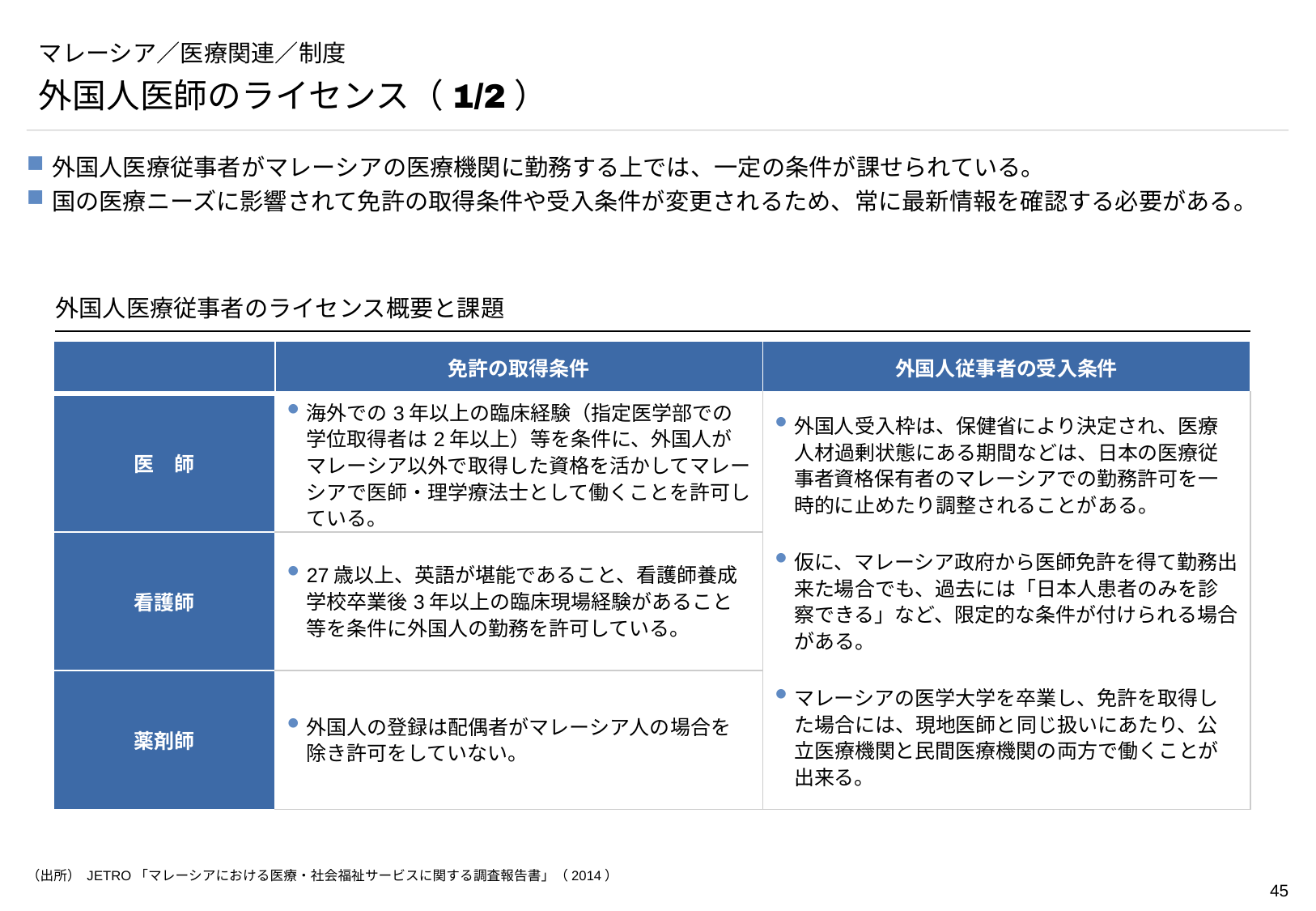

# マレーシア／医療関連／制度
外国人医師のライセンス（1/2）
外国人医療従事者がマレーシアの医療機関に勤務する上では、一定の条件が課せられている。
国の医療ニーズに影響されて免許の取得条件や受入条件が変更されるため、常に最新情報を確認する必要がある。
外国人医療従事者のライセンス概要と課題
|  | 免許の取得条件 | 外国人従事者の受入条件 |
| --- | --- | --- |
| 医　師 | 海外での3年以上の臨床経験（指定医学部での学位取得者は2年以上）等を条件に、外国人がマレーシア以外で取得した資格を活かしてマレーシアで医師・理学療法士として働くことを許可している。 | 外国人受入枠は、保健省により決定され、医療人材過剰状態にある期間などは、日本の医療従事者資格保有者のマレーシアでの勤務許可を一時的に止めたり調整されることがある。 仮に、マレーシア政府から医師免許を得て勤務出来た場合でも、過去には「日本人患者のみを診察できる」など、限定的な条件が付けられる場合がある。 マレーシアの医学大学を卒業し、免許を取得した場合には、現地医師と同じ扱いにあたり、公立医療機関と民間医療機関の両方で働くことが出来る。 |
| 看護師 | 27歳以上、英語が堪能であること、看護師養成学校卒業後3年以上の臨床現場経験があること等を条件に外国人の勤務を許可している。 |  |
| 薬剤師 | 外国人の登録は配偶者がマレーシア人の場合を除き許可をしていない。 |  |
（出所） JETRO「マレーシアにおける医療・社会福祉サービスに関する調査報告書」（2014）